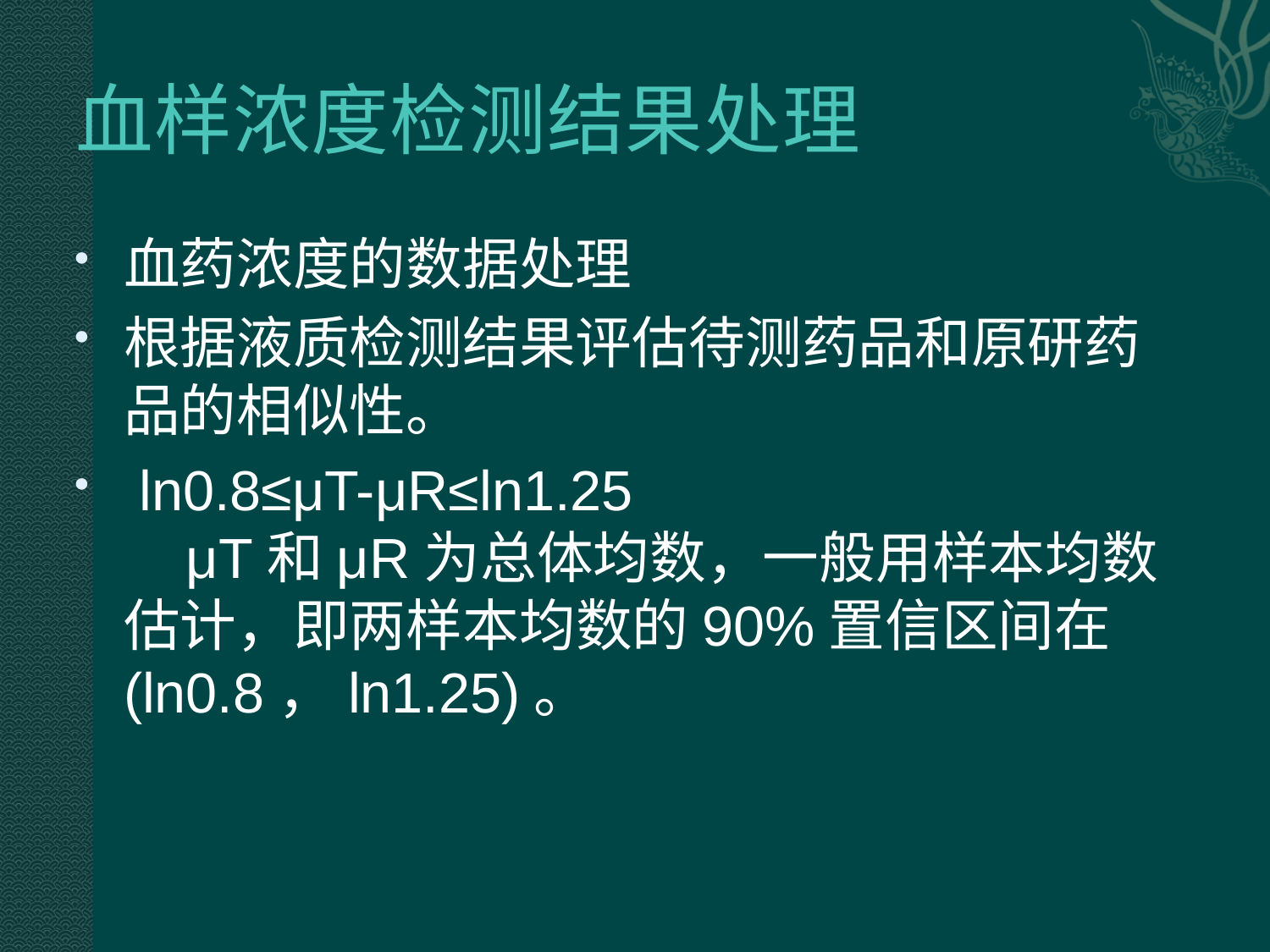

# 血样浓度检测结果处理
血药浓度的数据处理
根据液质检测结果评估待测药品和原研药品的相似性。
 ln0.8≤μT-μR≤ln1.25
    μT和μR为总体均数，一般用样本均数估计，即两样本均数的90%置信区间在(ln0.8，ln1.25)。